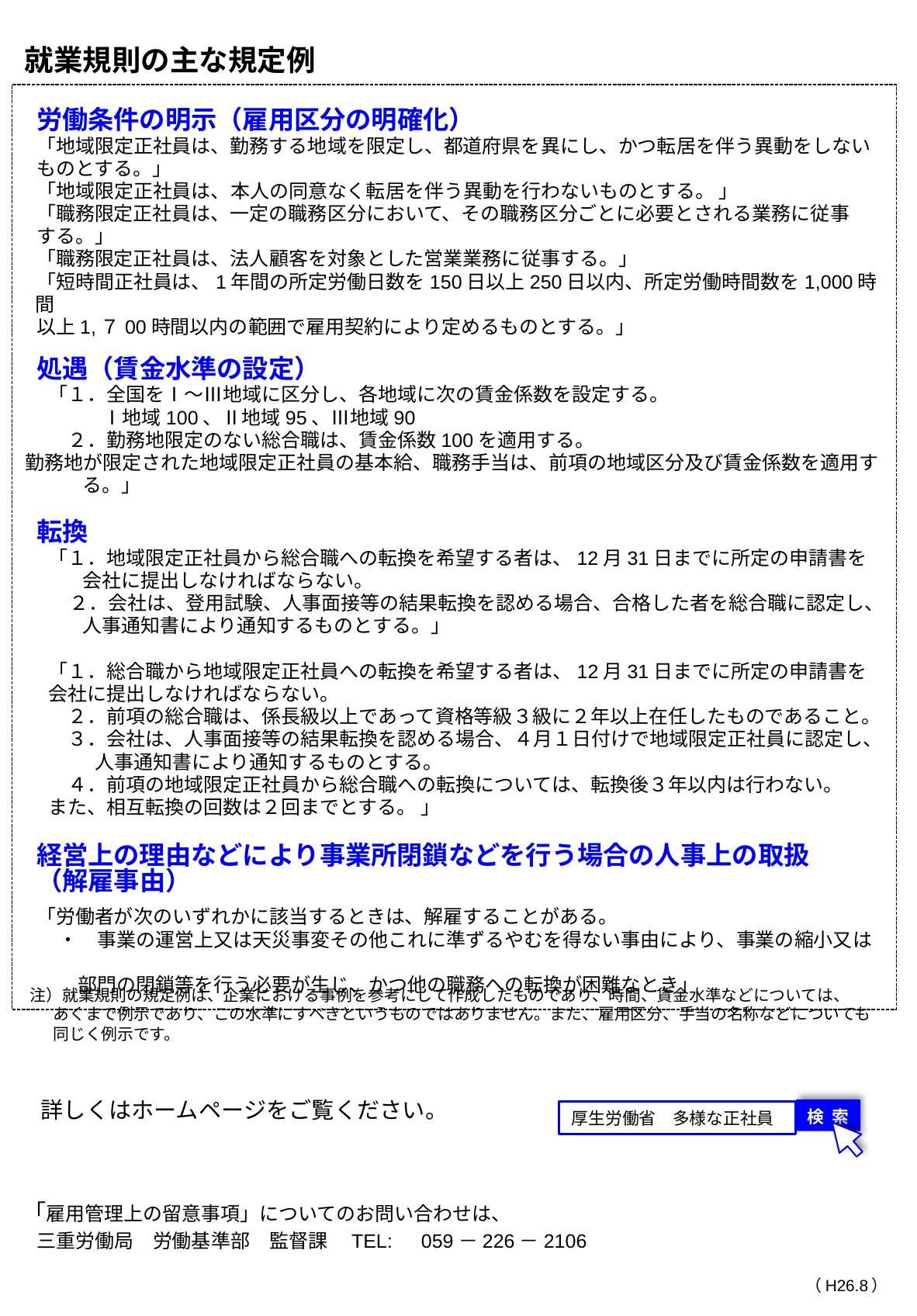

就業規則の主な規定例

労働条件の明示（雇用区分の明確化）
「地域限定正社員は、勤務する地域を限定し、都道府県を異にし、かつ転居を伴う異動をしない
ものとする。」
「地域限定正社員は、本人の同意なく転居を伴う異動を行わないものとする。 」
「職務限定正社員は、一定の職務区分において、その職務区分ごとに必要とされる業務に従事
する。」
「職務限定正社員は、法人顧客を対象とした営業業務に従事する。」
「短時間正社員は、1年間の所定労働日数を150日以上250日以内、所定労働時間数を1,000時間
以上1,７00時間以内の範囲で雇用契約により定めるものとする。」

処遇（賃金水準の設定）
「１．全国をⅠ～Ⅲ地域に区分し、各地域に次の賃金係数を設定する。
　　　　Ⅰ地域100、Ⅱ地域95、Ⅲ地域90
　２．勤務地限定のない総合職は、賃金係数100を適用する。
勤務地が限定された地域限定正社員の基本給、職務手当は、前項の地域区分及び賃金係数を適用する。」

転換
「１．地域限定正社員から総合職への転換を希望する者は、12月31日までに所定の申請書を
会社に提出しなければならない。
　２．会社は、登用試験、人事面接等の結果転換を認める場合、合格した者を総合職に認定し、人事通知書により通知するものとする。」

「１．総合職から地域限定正社員への転換を希望する者は、12月31日までに所定の申請書を
会社に提出しなければならない。
　２．前項の総合職は、係長級以上であって資格等級３級に２年以上在任したものであること。
　３．会社は、人事面接等の結果転換を認める場合、４月１日付けで地域限定正社員に認定し、人事通知書により通知するものとする。
　４．前項の地域限定正社員から総合職への転換については、転換後３年以内は行わない。
また、相互転換の回数は２回までとする。 」

経営上の理由などにより事業所閉鎖などを行う場合の人事上の取扱
（解雇事由）

「労働者が次のいずれかに該当するときは、解雇することがある。
・　事業の運営上又は天災事変その他これに準ずるやむを得ない事由により、事業の縮小又は
　部門の閉鎖等を行う必要が生じ、かつ他の職務への転換が困難なとき」
注）就業規則の規定例は、企業における事例を参考にして作成したものであり、時間、賃金水準などについては、
あくまで例示であり、この水準にすべきというものではありません。また、雇用区分、手当の名称などについても
同じく例示です。
詳しくはホームページをご覧ください。
検  索
厚生労働省　多様な正社員

「雇用管理上の留意事項」についてのお問い合わせは、
  三重労働局　労働基準部　監督課　TEL:　059－226－2106
（H26.8）